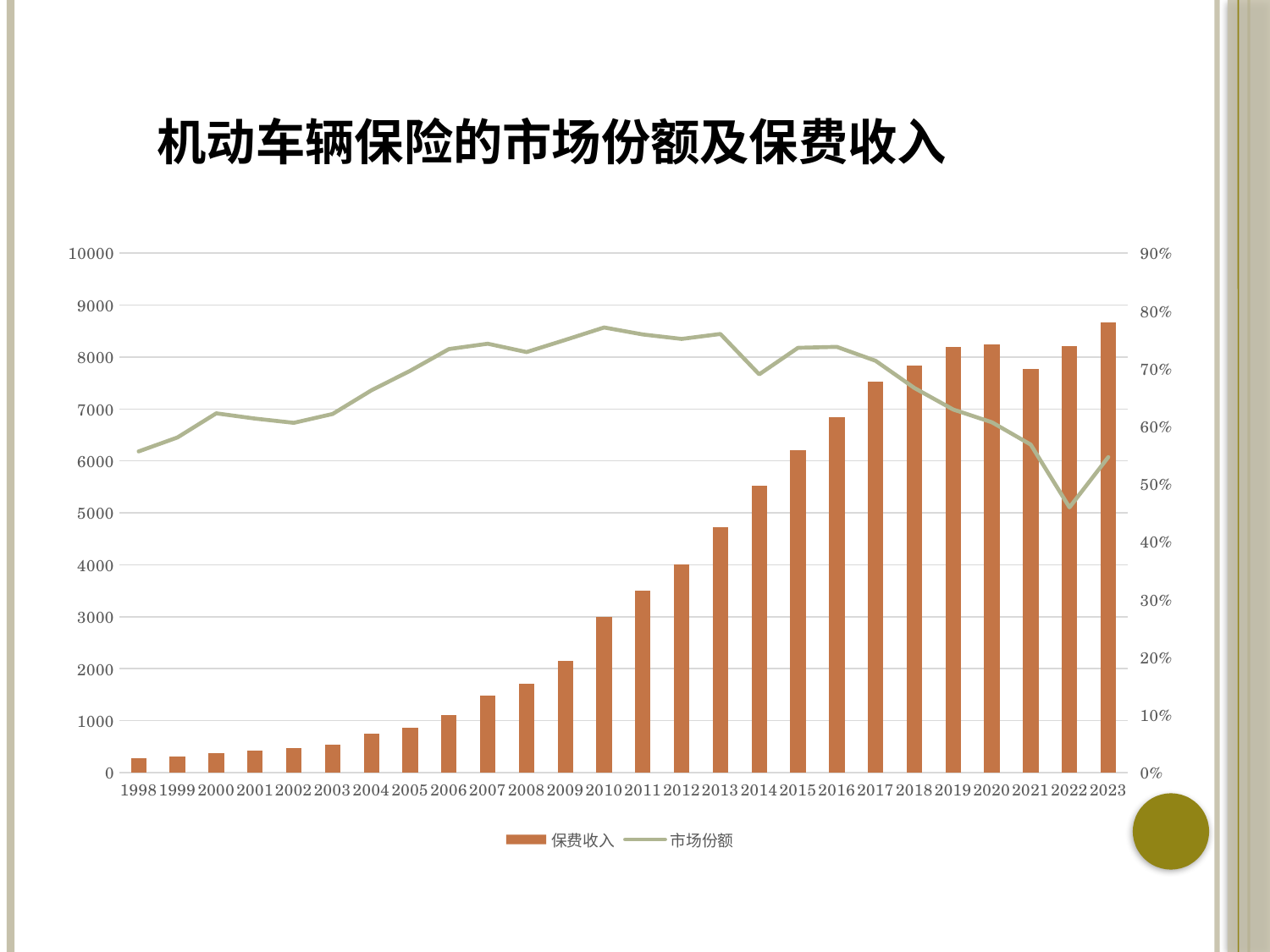

机动车辆保险的市场份额及保费收入

### Chart

| Category |  |  |
|---|---|---|
| 1998 | 281.0 | 0.5564356435643565 |
| 1999 | 306.0 | 0.5806451612903226 |
| 2000 | 372.45000000000005 | 0.6224097593582889 |
| 2001 | 422.12 | 0.613332558409857 |
| 2002 | 472.35 | 0.6059575887416454 |
| 2003 | 540.1445283852155 | 0.6212816773110599 |
| 2004 | 745.0 | 0.6622222222222223 |
| 2005 | 857.52 | 0.6960898117557289 |
| 2006 | 1107.97 | 0.7337355301846309 |
| 2007 | 1484.3 | 0.7429784209393474 |
| 2008 | 1702.52 | 0.7285970445626543 |
| 2009 | 2155.61 | 0.7495609963036759 |
| 2010 | 3004.15 | 0.7711569857584377 |
| 2011 | 3505.0 | 0.7590161591400272 |
| 2012 | 4005.17 | 0.75130793313737 |
| 2013 | 4720.79 | 0.7599150711657271 |
| 2014 | 5516.0 | 0.6899337958741558 |
| 2015 | 6199.0 | 0.7359348473876035 |
| 2016 | 6834.22 | 0.7375795133470182 |
| 2017 | 7521.1 | 0.7134820801791034 |
| 2018 | 7834.05 | 0.6664043825548457 |
| 2019 | 8188.3 | 0.629080460653181 |
| 2020 | 8245.0 | 0.6069640753828033 |
| 2021 | 7773.0 | 0.568367943843229 |
| 2022 | 8210.0 | 0.45950635249342364 |
| 2023 | 8673.0 | 0.5465717166624653 |